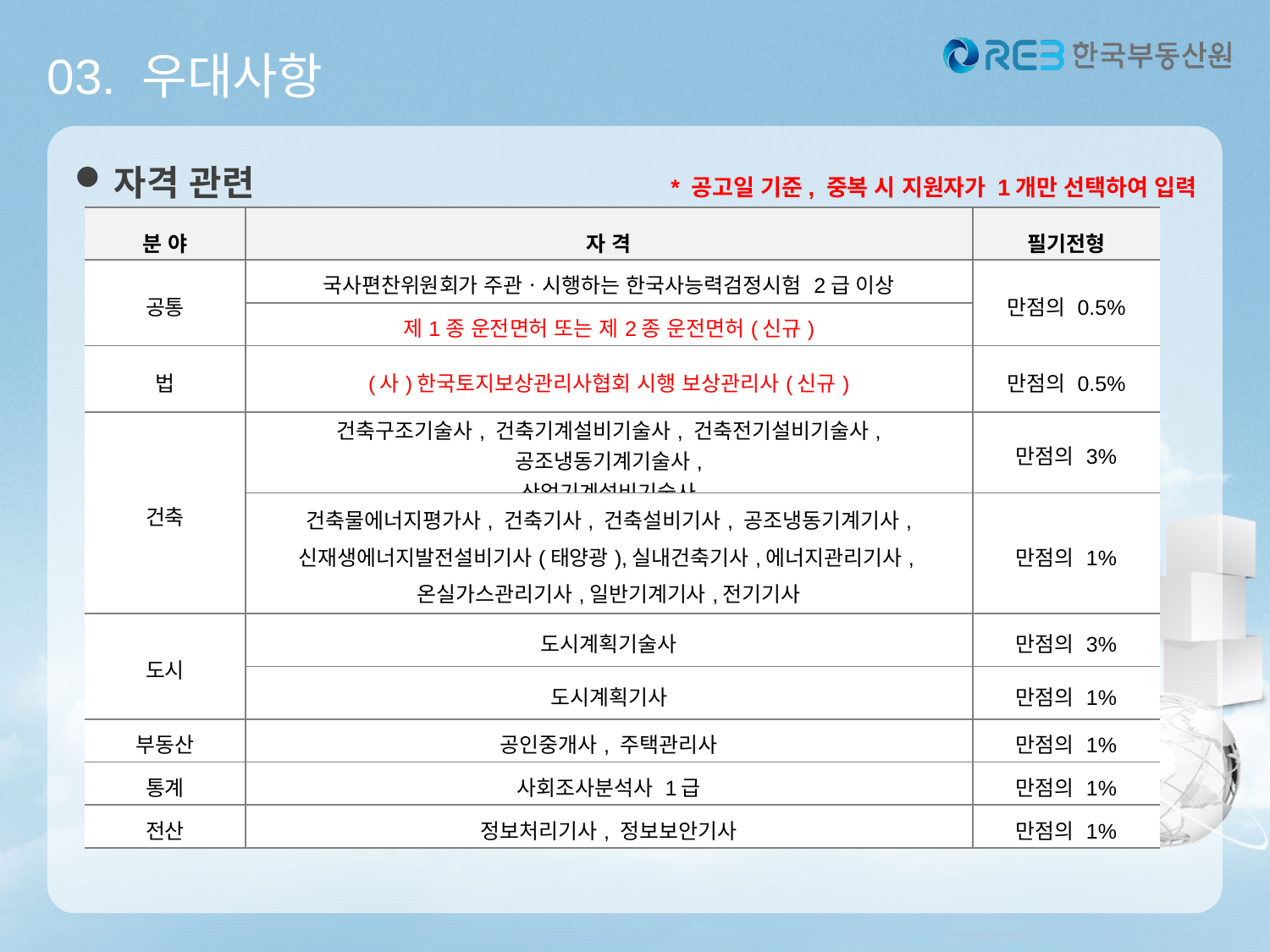

03. 우대사항
자격 관련                                         * 공고일 기준, 중복 시 지원자가 1개만 선택하여 입력
| 분 야 | 자 격 | 필기전형 |
| --- | --- | --- |
| 공통 | 국사편찬위원회가 주관ㆍ시행하는 한국사능력검정시험 2급 이상 | 만점의 0.5% |
|  | 제1종 운전면허 또는 제2종 운전면허(신규) |  |
| 법 | (사)한국토지보상관리사협회 시행 보상관리사(신규) | 만점의 0.5% |
| 건축 | 건축구조기술사, 건축기계설비기술사, 건축전기설비기술사, 공조냉동기계기술사, 산업기계설비기술사 | 만점의 3% |
|  | 건축물에너지평가사, 건축기사, 건축설비기사, 공조냉동기계기사, 신재생에너지발전설비기사(태양광),실내건축기사,에너지관리기사,온실가스관리기사,일반기계기사,전기기사 | 만점의 1% |
| 도시 | 도시계획기술사 | 만점의 3% |
|  | 도시계획기사 | 만점의 1% |
| 부동산 | 공인중개사, 주택관리사 | 만점의 1% |
| 통계 | 사회조사분석사 1급 | 만점의 1% |
| 전산 | 정보처리기사, 정보보안기사 | 만점의 1% |